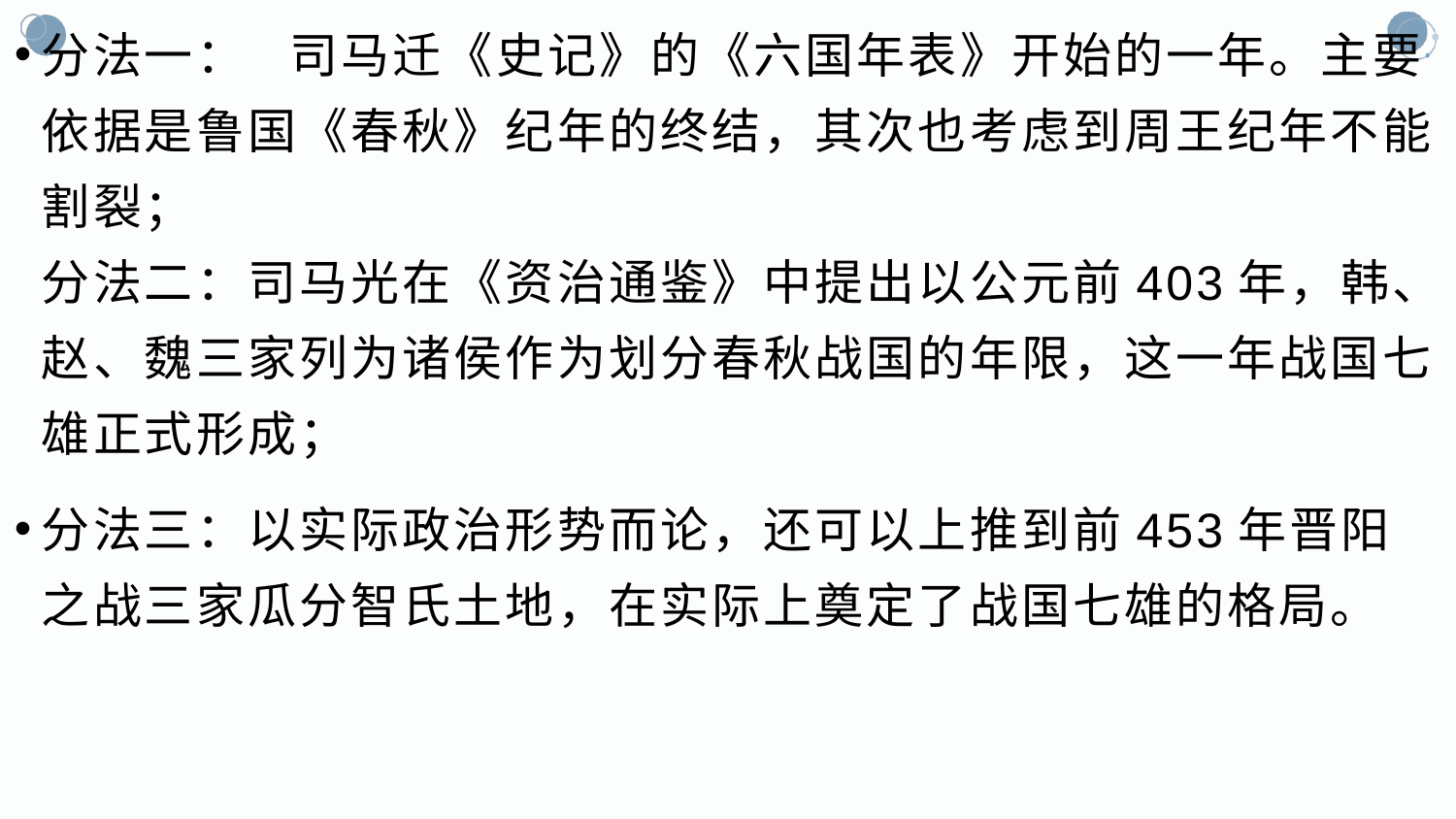

分法一：   司马迁《史记》的《六国年表》开始的一年。主要依据是鲁国《春秋》纪年的终结，其次也考虑到周王纪年不能割裂；
分法二：司马光在《资治通鉴》中提出以公元前403年，韩、赵、魏三家列为诸侯作为划分春秋战国的年限，这一年战国七雄正式形成；
分法三：以实际政治形势而论，还可以上推到前453年晋阳之战三家瓜分智氏土地，在实际上奠定了战国七雄的格局。